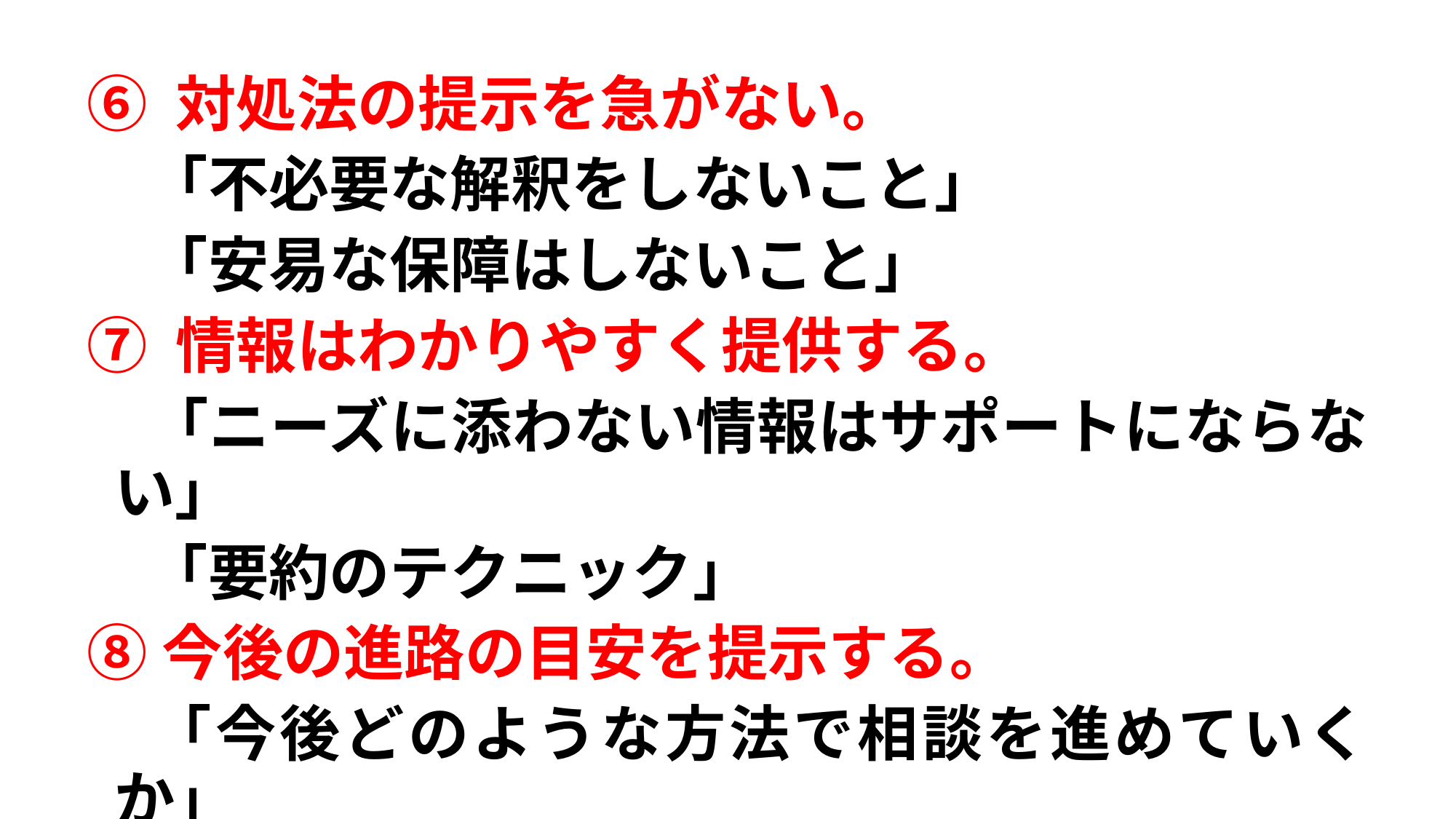

⑥ 対処法の提示を急がない｡
　「不必要な解釈をしないこと」
　「安易な保障はしないこと」
⑦ 情報はわかりやすく提供する｡
　「ニーズに添わない情報はサポートにならない」
　「要約のテクニック」
⑧今後の進路の目安を提示する｡
　「今後どのような方法で相談を進めていくか」